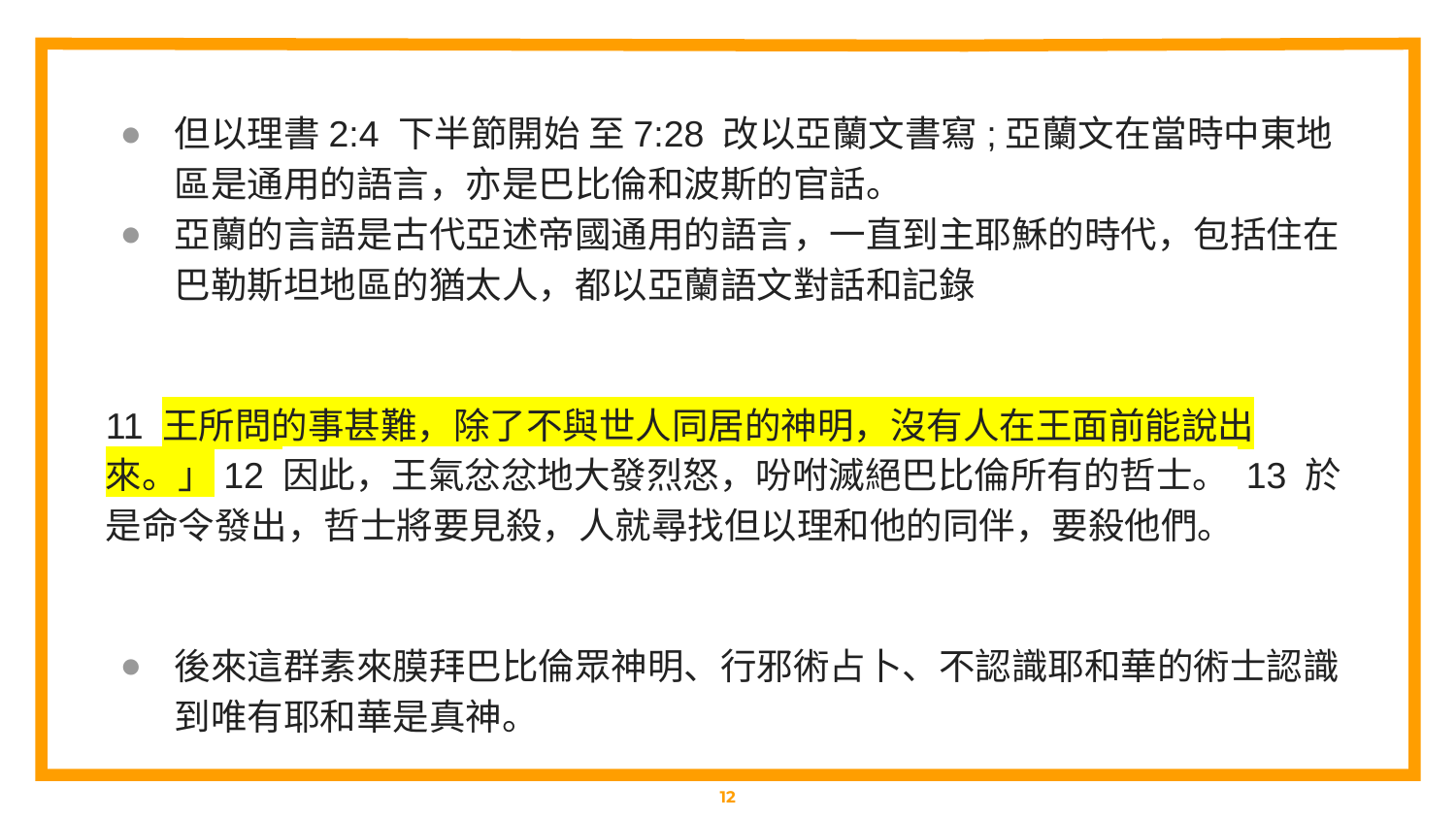

但以理書2:4 下半節開始 至7:28 改以亞蘭文書寫;亞蘭文在當時中東地區是通用的語言，亦是巴比倫和波斯的官話。
亞蘭的言語是古代亞述帝國通用的語言，一直到主耶穌的時代，包括住在巴勒斯坦地區的猶太人，都以亞蘭語文對話和記錄

11 王所問的事甚難，除了不與世人同居的神明，沒有人在王面前能說出來。」12 因此，王氣忿忿地大發烈怒，吩咐滅絕巴比倫所有的哲士。 13 於是命令發出，哲士將要見殺，人就尋找但以理和他的同伴，要殺他們。

後來這群素來膜拜巴比倫眾神明、行邪術占卜、不認識耶和華的術士認識到唯有耶和華是真神。

12